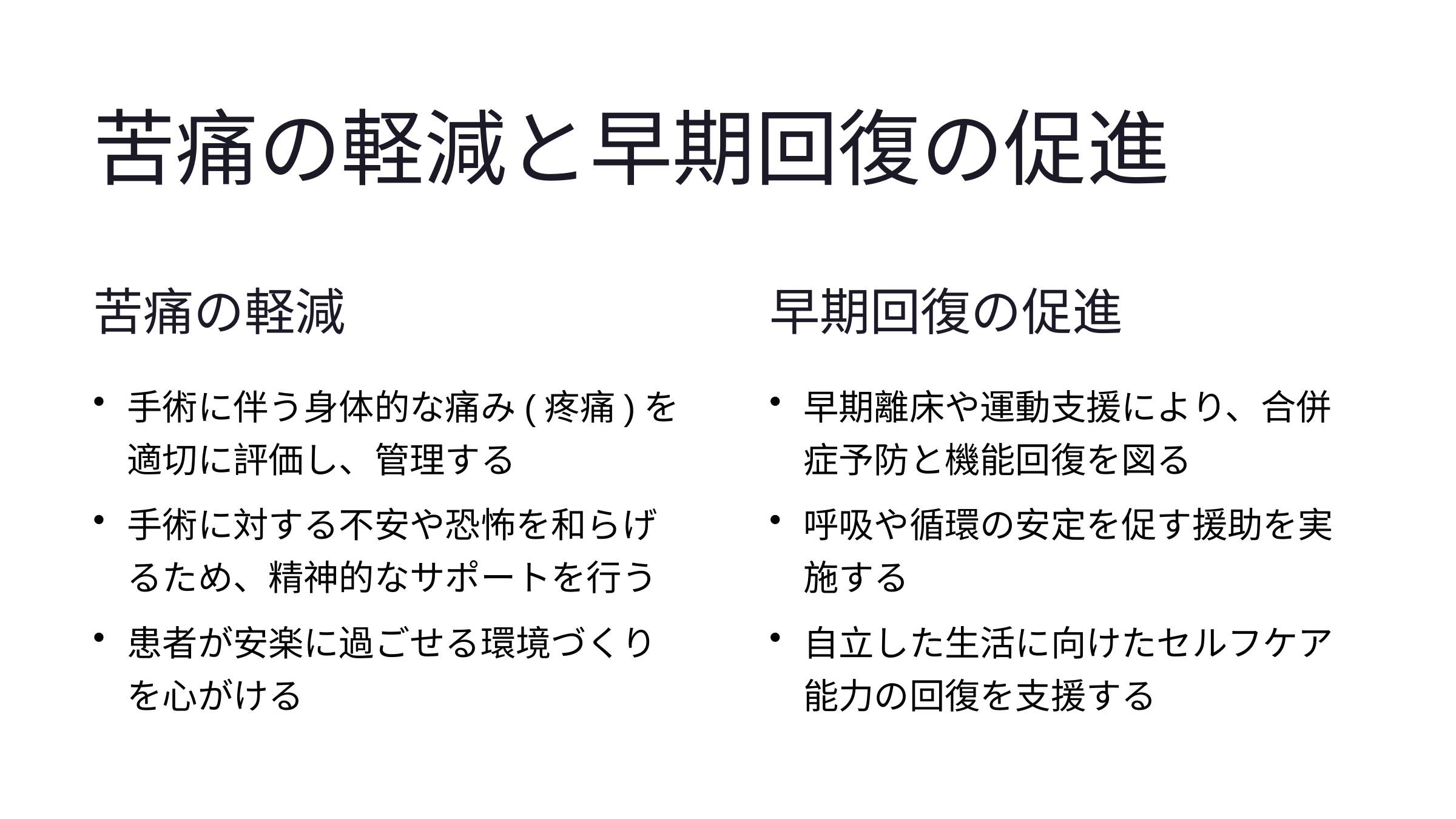

苦痛の軽減と早期回復の促進
苦痛の軽減
早期回復の促進
手術に伴う身体的な痛み(疼痛)を適切に評価し、管理する
早期離床や運動支援により、合併症予防と機能回復を図る
手術に対する不安や恐怖を和らげるため、精神的なサポートを行う
呼吸や循環の安定を促す援助を実施する
患者が安楽に過ごせる環境づくりを心がける
自立した生活に向けたセルフケア能力の回復を支援する